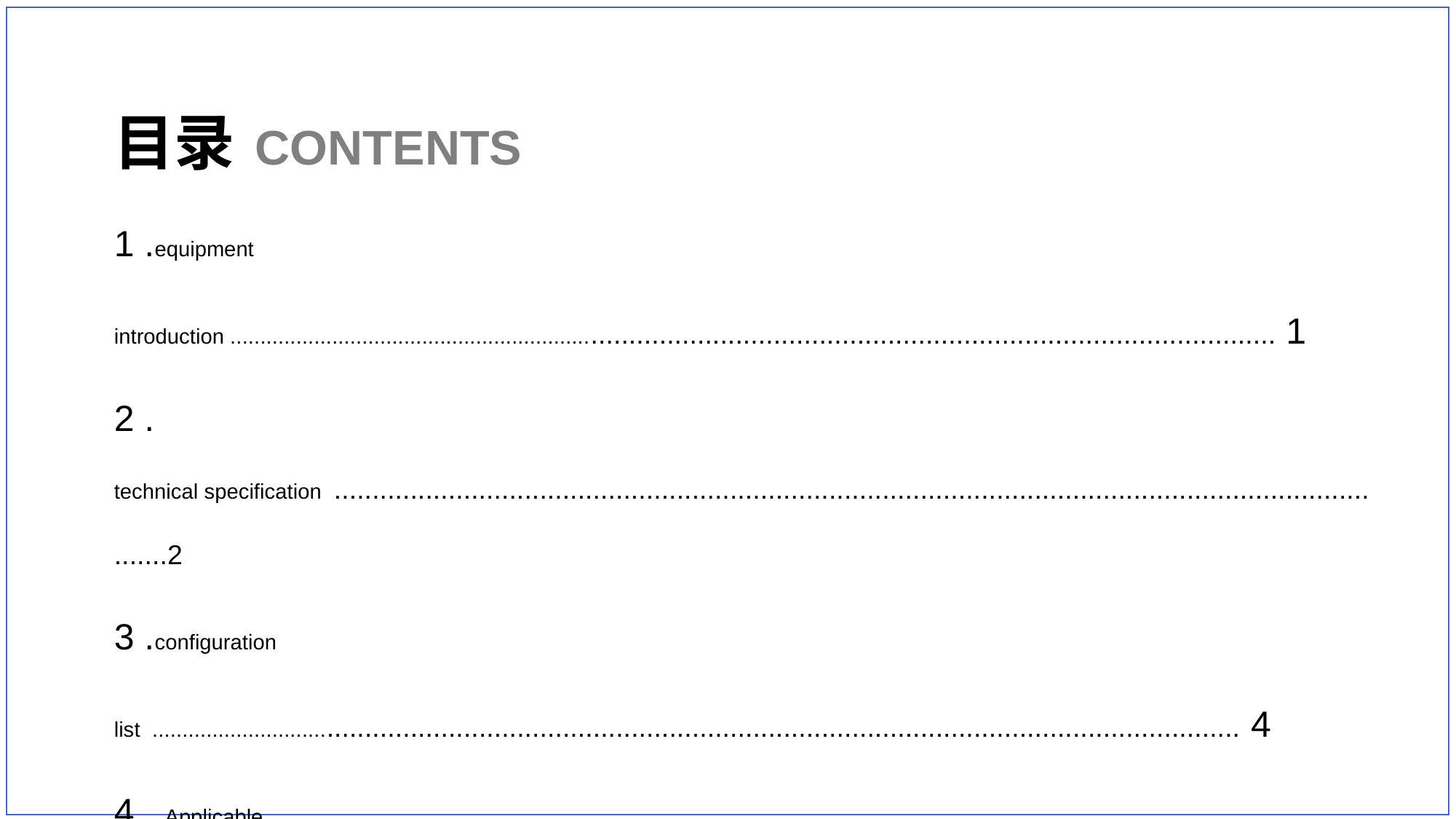

目录 CONTENTS
1 .equipment introduction ...................................................................................................................................................... 1
2 . technical specification  ...............................................................................................................................................2
3 .configuration list  ..................................................................................................................................................... 4
4 . Applicable substrate  ..................................................................................................................................................... 5
5 . announcements  ..................................................................................................................................................... 6
6 . Head detail ......................................................................................................................................... 7